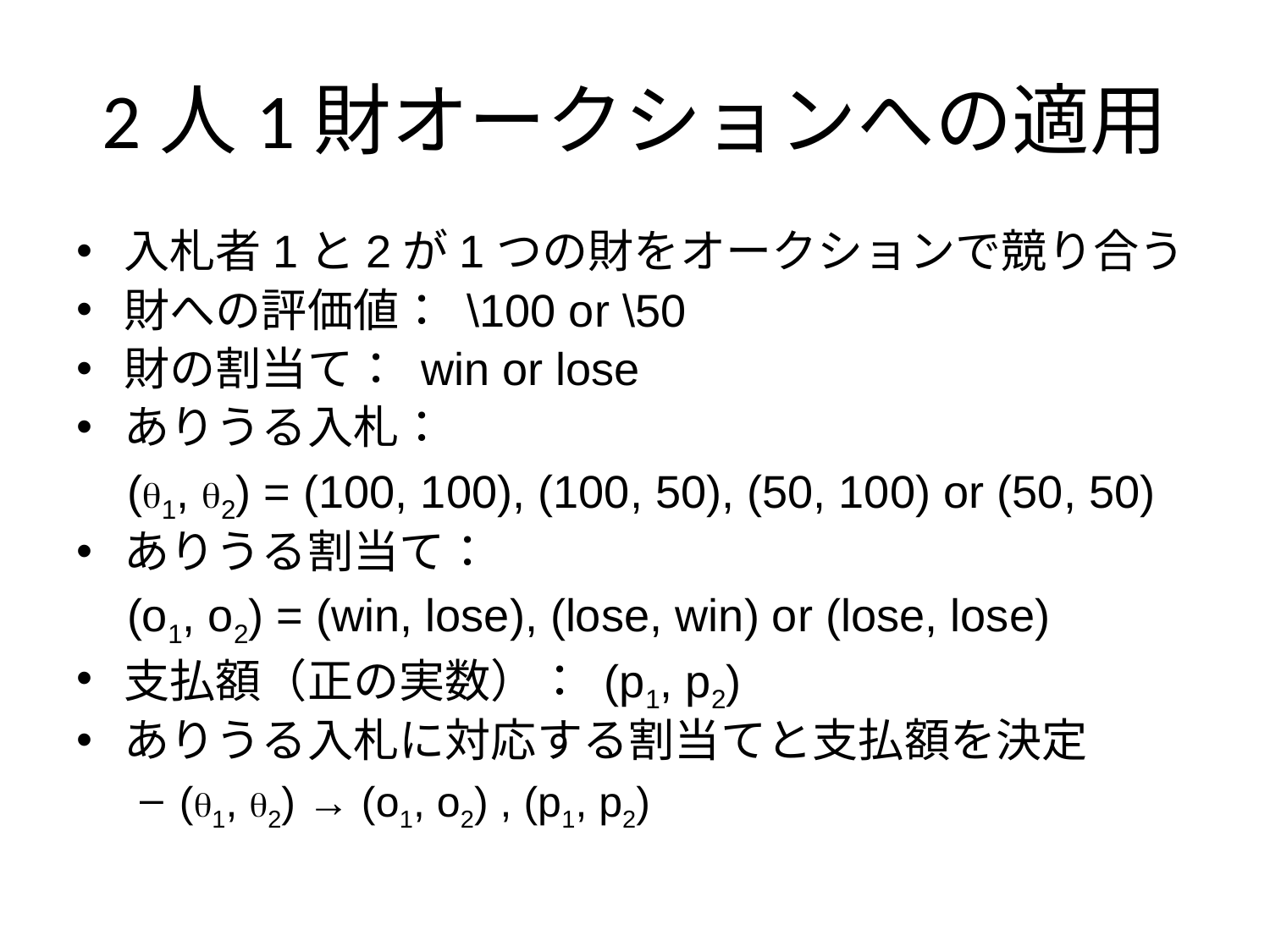

# 2人1財オークションへの適用
入札者1と2が1つの財をオークションで競り合う
財への評価値： \100 or \50
財の割当て： win or lose
ありうる入札：
    (θ1, θ2) = (100, 100), (100, 50), (50, 100) or (50, 50)
ありうる割当て：
    (o1, o2) = (win, lose), (lose, win) or (lose, lose)
支払額（正の実数）： (p1, p2)
ありうる入札に対応する割当てと支払額を決定
(θ1, θ2) → (o1, o2) , (p1, p2)